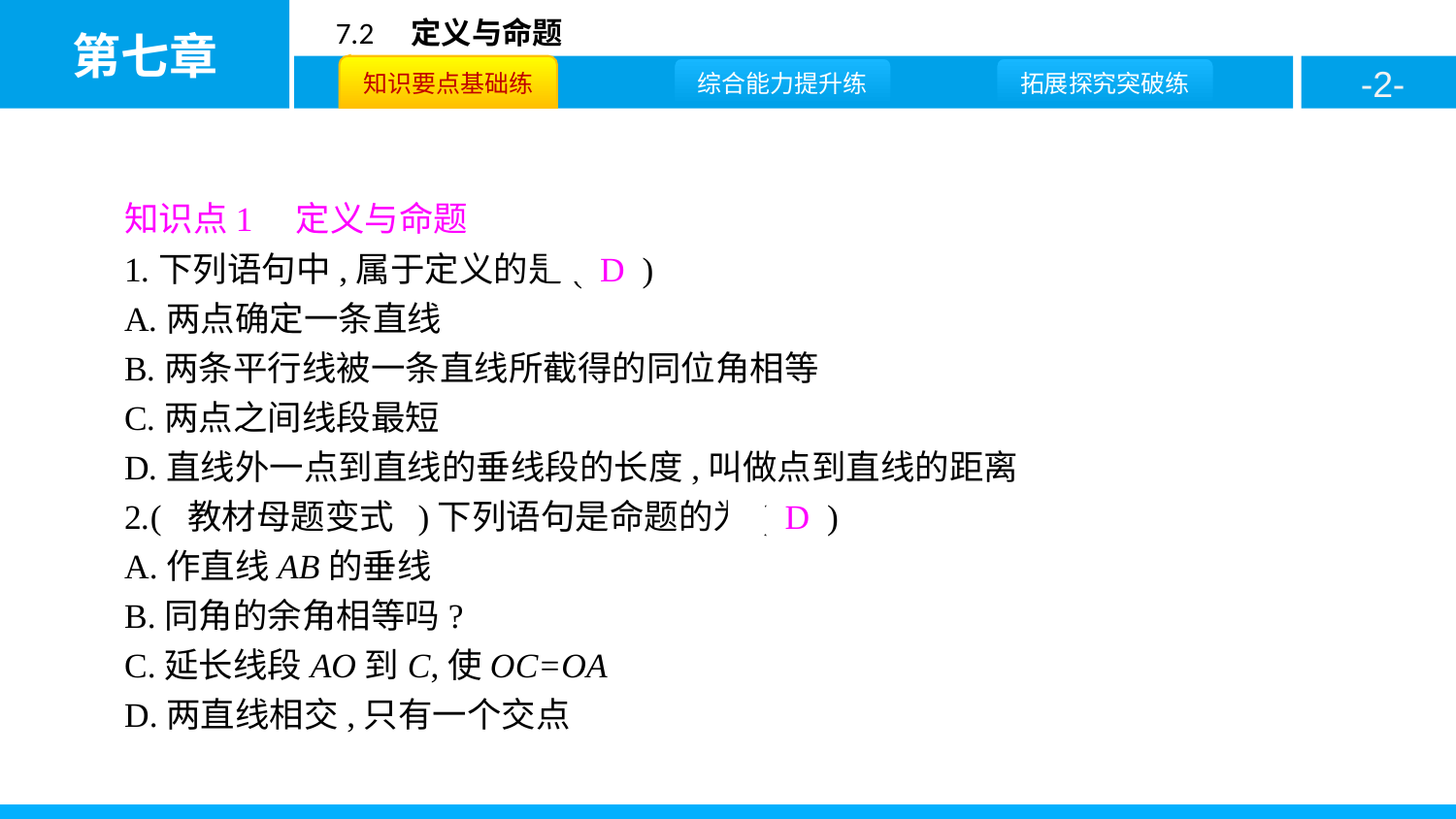

知识点1　定义与命题
1.下列语句中,属于定义的是(  D  )
A.两点确定一条直线
B.两条平行线被一条直线所截得的同位角相等
C.两点之间线段最短
D.直线外一点到直线的垂线段的长度,叫做点到直线的距离
2.(  教材母题变式  )下列语句是命题的为(  D  )
A.作直线AB的垂线
B.同角的余角相等吗?
C.延长线段AO到C,使OC=OA
D.两直线相交,只有一个交点